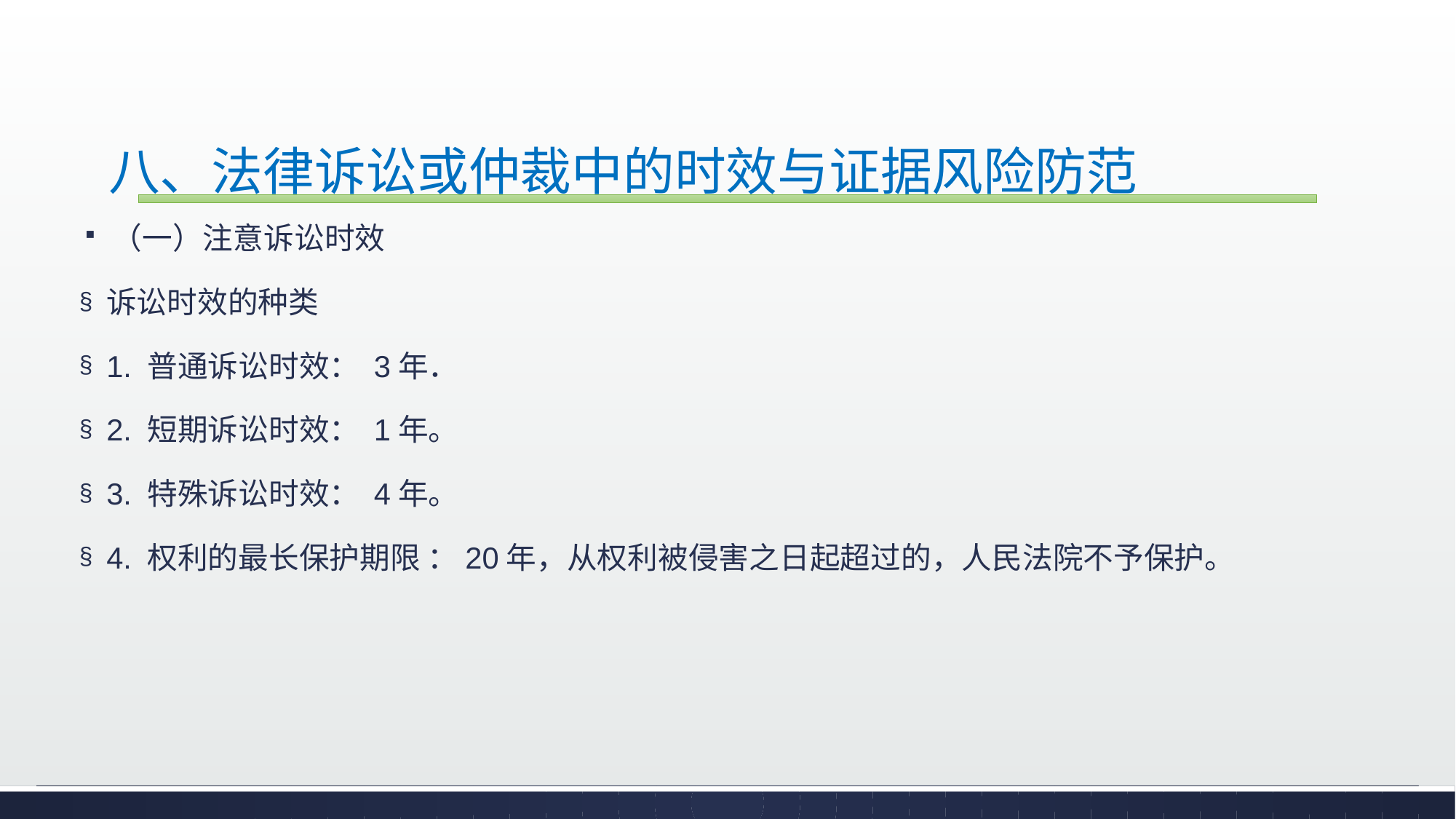

# 八、法律诉讼或仲裁中的时效与证据风险防范

（一）注意诉讼时效
诉讼时效的种类
1. 普通诉讼时效： 3年．
2. 短期诉讼时效： 1年。
3. 特殊诉讼时效： 4年。
4. 权利的最长保护期限 ：20年，从权利被侵害之日起超过的，人民法院不予保护。